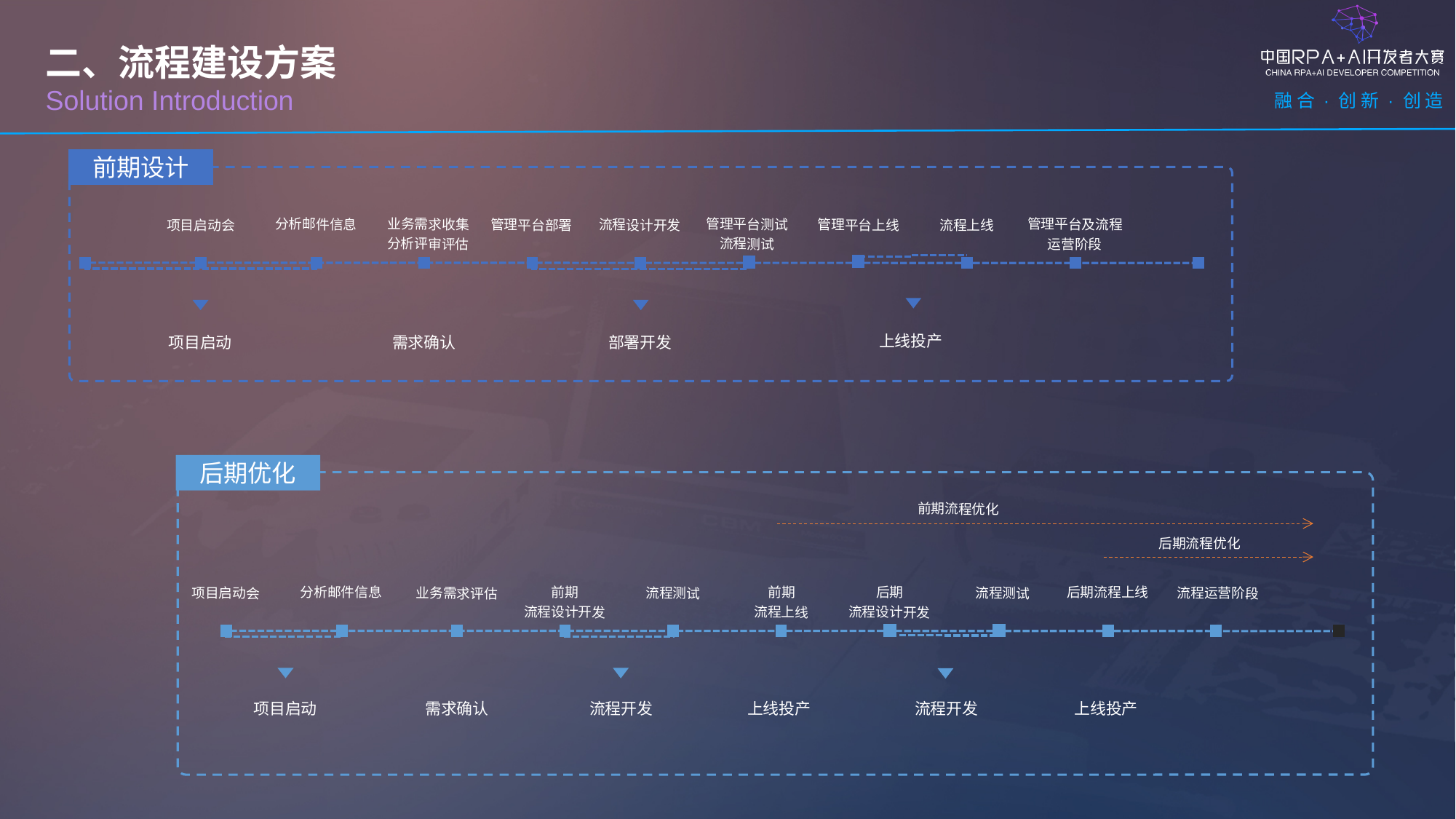

二、流程建设方案
Solution Introduction

前期设计

业务需求收集
分析评审评估
管理平台测试
流程测试
分析邮件信息
管理平台及流程
运营阶段
项目启动会
管理平台部署
流程设计开发
管理平台上线
流程上线

上线投产
项目启动
需求确认
部署开发
后期优化

前期流程优化
后期流程优化
分析邮件信息
前期
流程设计开发
后期流程上线
前期
流程上线
后期
流程设计开发
项目启动会
流程运营阶段
业务需求评估
流程测试
流程测试

项目启动
需求确认
流程开发
上线投产
流程开发
上线投产